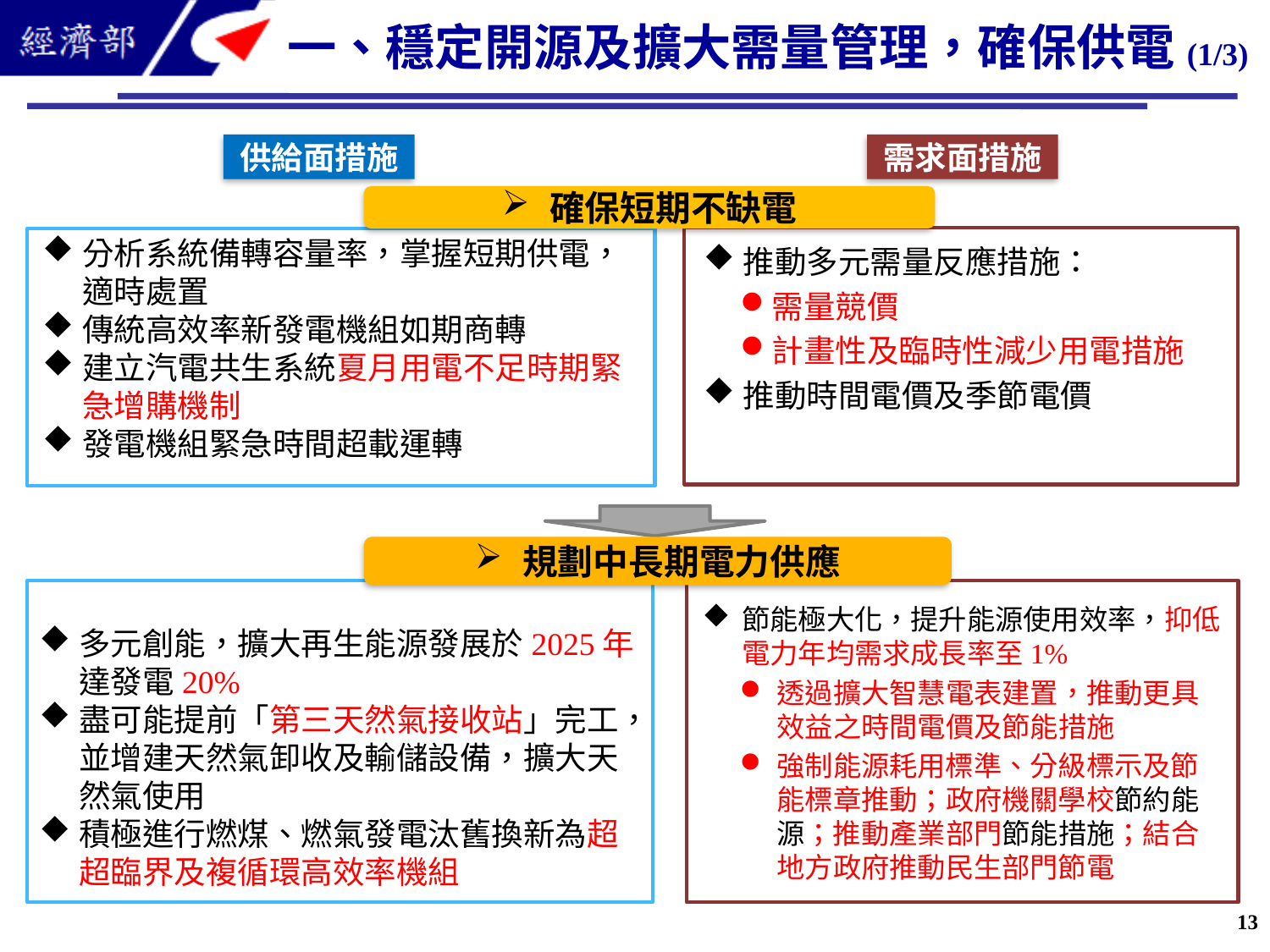

一、穩定開源及擴大需量管理，確保供電(1/3)

供給面措施
需求面措施
確保短期不缺電
分析系統備轉容量率，掌握短期供電，適時處置
傳統高效率新發電機組如期商轉
建立汽電共生系統夏月用電不足時期緊急增購機制
發電機組緊急時間超載運轉

推動多元需量反應措施：
需量競價
計畫性及臨時性減少用電措施
推動時間電價及季節電價

規劃中長期電力供應

節能極大化，提升能源使用效率，抑低電力年均需求成長率至1%
透過擴大智慧電表建置，推動更具效益之時間電價及節能措施
強制能源耗用標準、分級標示及節能標章推動；政府機關學校節約能源；推動產業部門節能措施；結合地方政府推動民生部門節電

多元創能，擴大再生能源發展於2025年達發電20%
盡可能提前「第三天然氣接收站」完工，並增建天然氣卸收及輸儲設備，擴大天然氣使用
積極進行燃煤、燃氣發電汰舊換新為超超臨界及複循環高效率機組
13